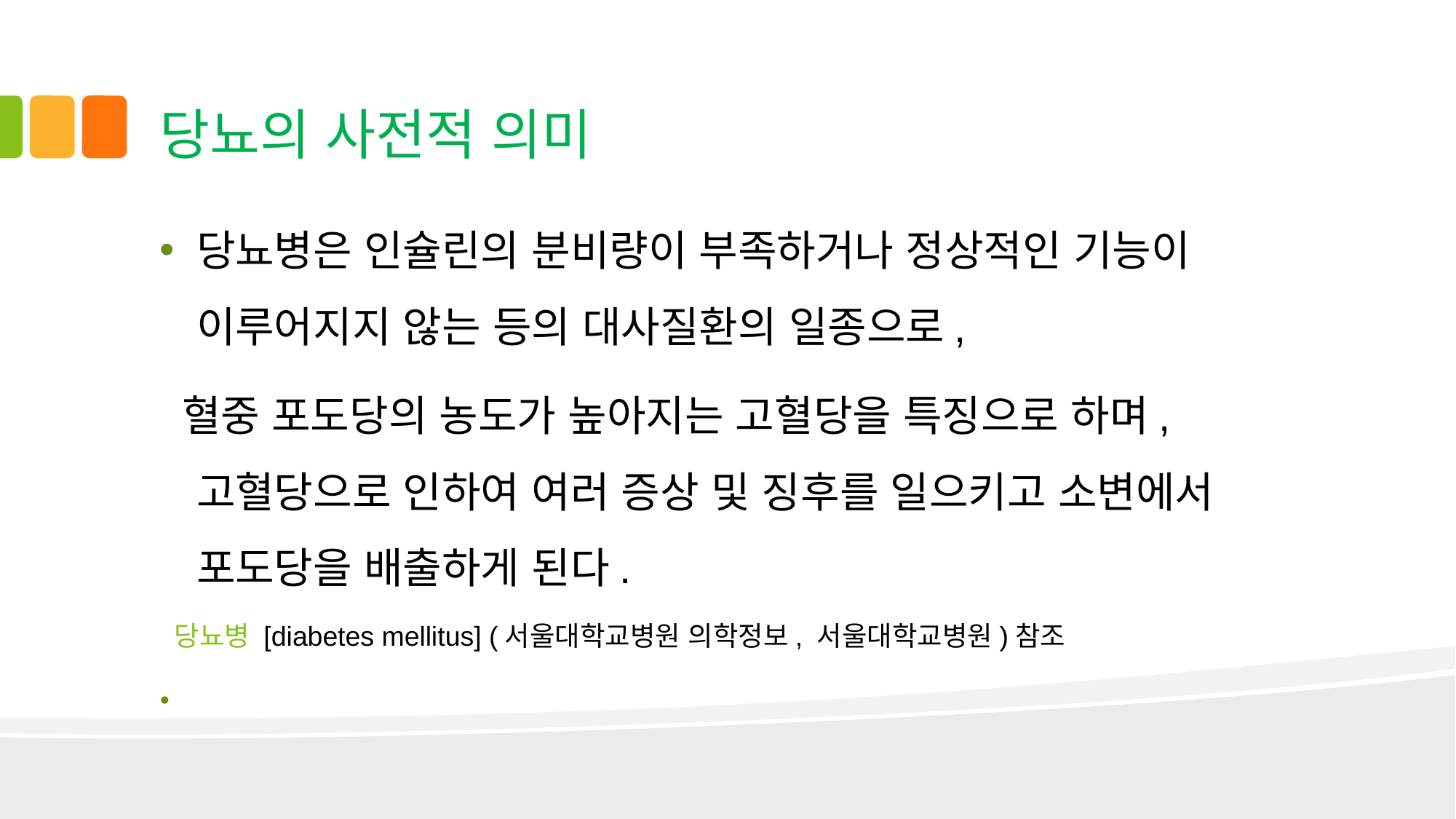

# 당뇨의 사전적 의미
당뇨병은 인슐린의 분비량이 부족하거나 정상적인 기능이 이루어지지 않는 등의 대사질환의 일종으로,
 혈중 포도당의 농도가 높아지는 고혈당을 특징으로 하며, 고혈당으로 인하여 여러 증상 및 징후를 일으키고 소변에서 포도당을 배출하게 된다.
 당뇨병 [diabetes mellitus] (서울대학교병원 의학정보, 서울대학교병원)참조